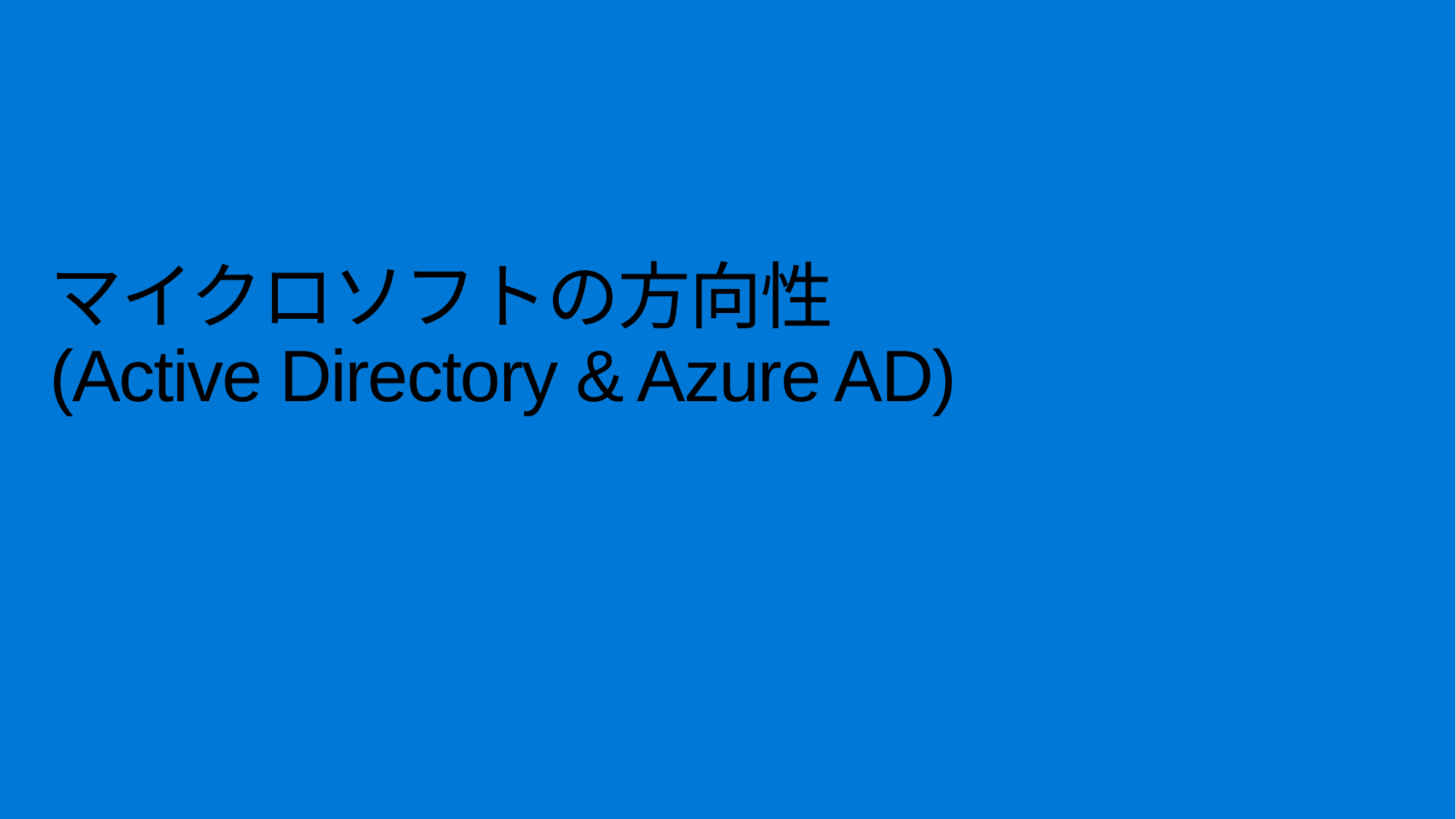

# マイクロソフトの方向性 (Active Directory & Azure AD)